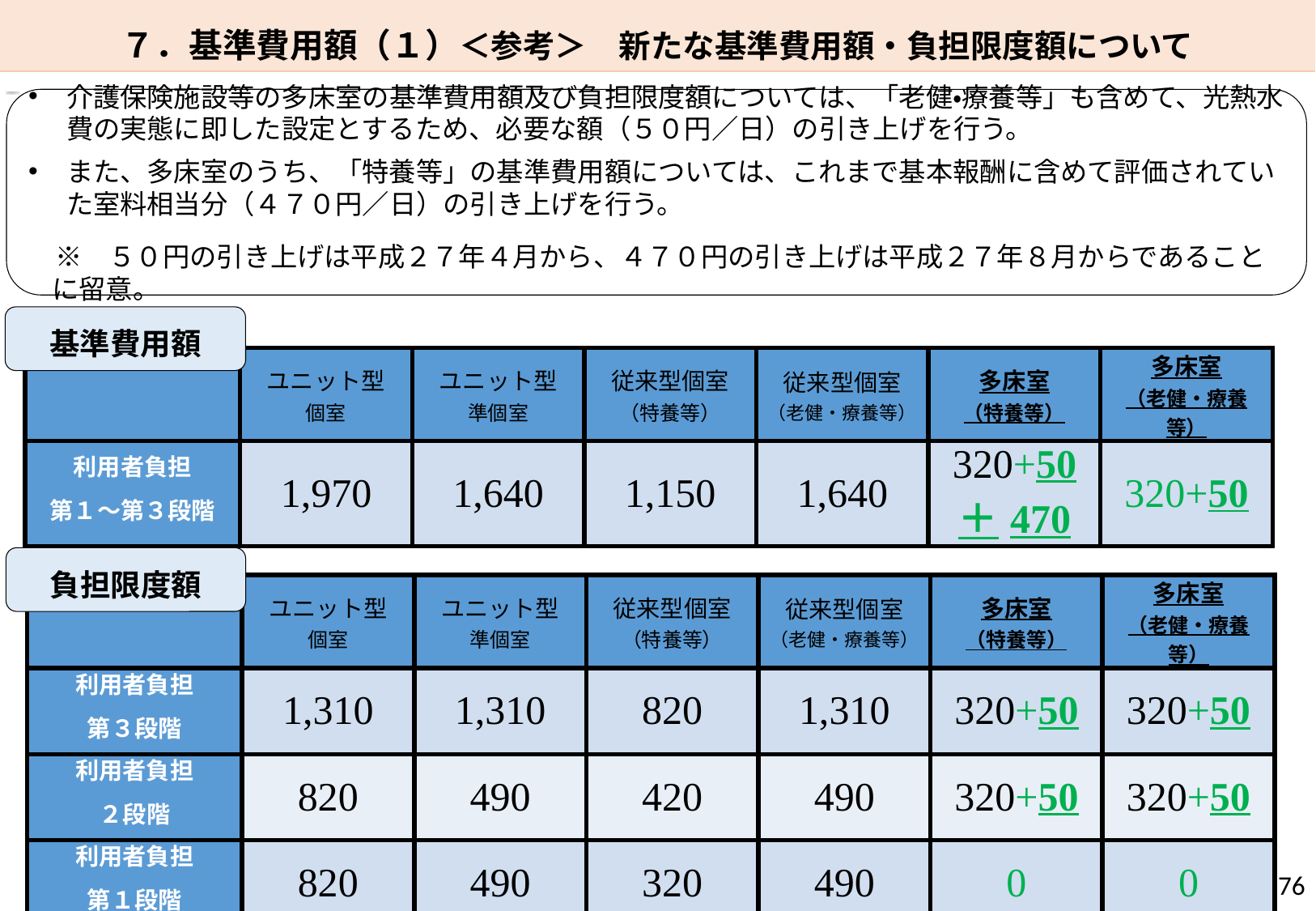

７．基準費用額（１）＜参考＞　新たな基準費用額・負担限度額について
介護保険施設等の多床室の基準費用額及び負担限度額については、「老健・療養等」も含めて、光熱水費の実態に即した設定とするため、必要な額（５０円／日）の引き上げを行う。
また、多床室のうち、「特養等」の基準費用額については、これまで基本報酬に含めて評価されていた室料相当分（４７０円／日）の引き上げを行う。
　※　５０円の引き上げは平成２７年４月から、４７０円の引き上げは平成２７年８月からであることに留意。
基準費用額
|  | ユニット型 個室 | ユニット型 準個室 | 従来型個室 （特養等） | 従来型個室 （老健・療養等） | 多床室 （特養等） | 多床室 （老健・療養等） |
| --- | --- | --- | --- | --- | --- | --- |
| 利用者負担 第１～第３段階 | 1,970 | 1,640 | 1,150 | 1,640 | 320+50 ＋470 | 320+50 |
負担限度額
|  | ユニット型 個室 | ユニット型 準個室 | 従来型個室 （特養等） | 従来型個室 （老健・療養等） | 多床室 （特養等） | 多床室 （老健・療養等） |
| --- | --- | --- | --- | --- | --- | --- |
| 利用者負担 第３段階 | 1,310 | 1,310 | 820 | 1,310 | 320+50 | 320+50 |
| 利用者負担 ２段階 | 820 | 490 | 420 | 490 | 320+50 | 320+50 |
| 利用者負担 第１段階 | 820 | 490 | 320 | 490 | 0 | 0 |
76